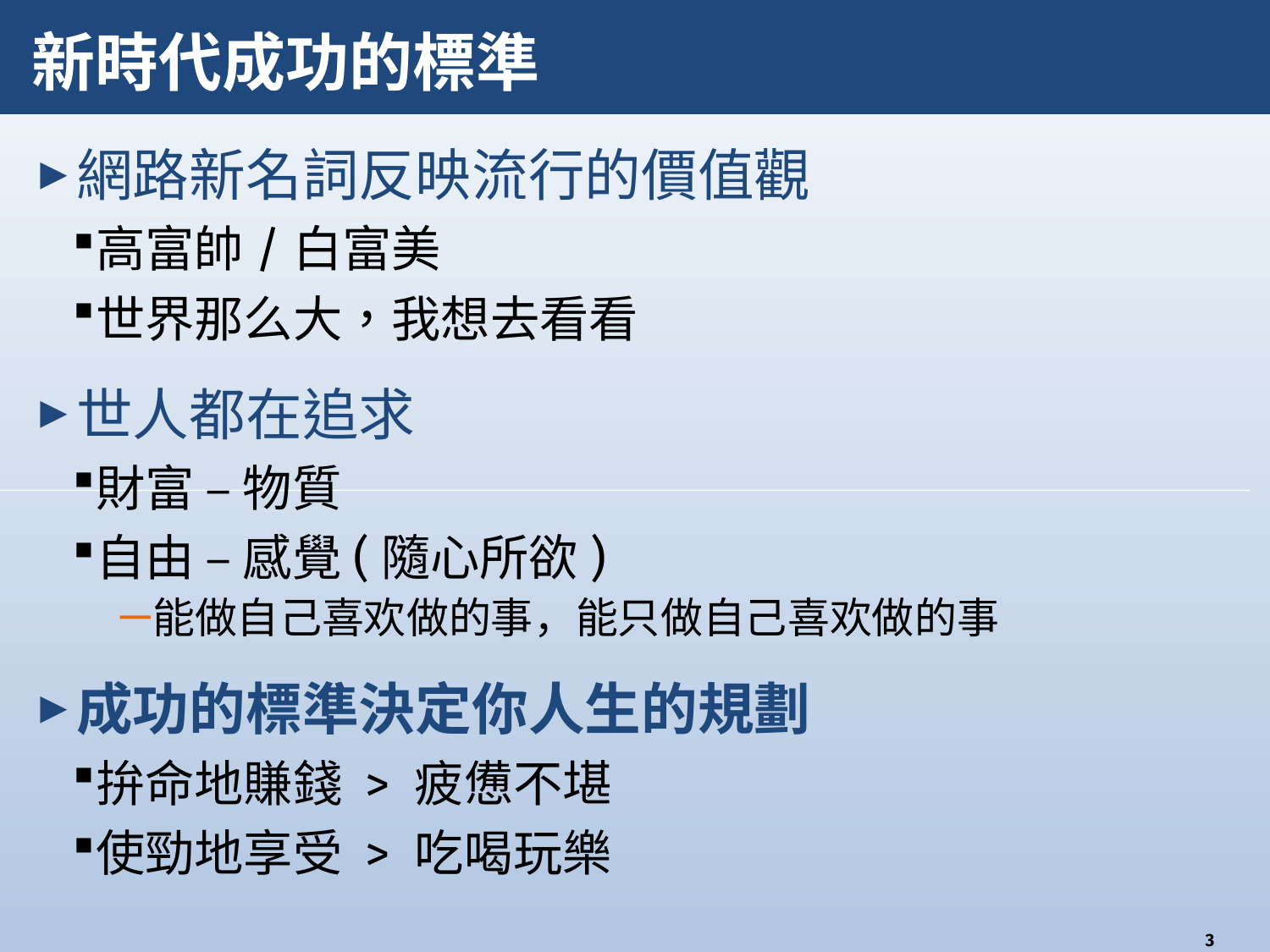

# 新時代成功的標準
網路新名詞反映流行的價值觀
高富帥/白富美
世界那么大，我想去看看
世人都在追求
財富 – 物質
自由 – 感覺(隨心所欲)
能做自己喜欢做的事，能只做自己喜欢做的事
成功的標準決定你人生的規劃
拚命地賺錢 > 疲憊不堪
使勁地享受 > 吃喝玩樂